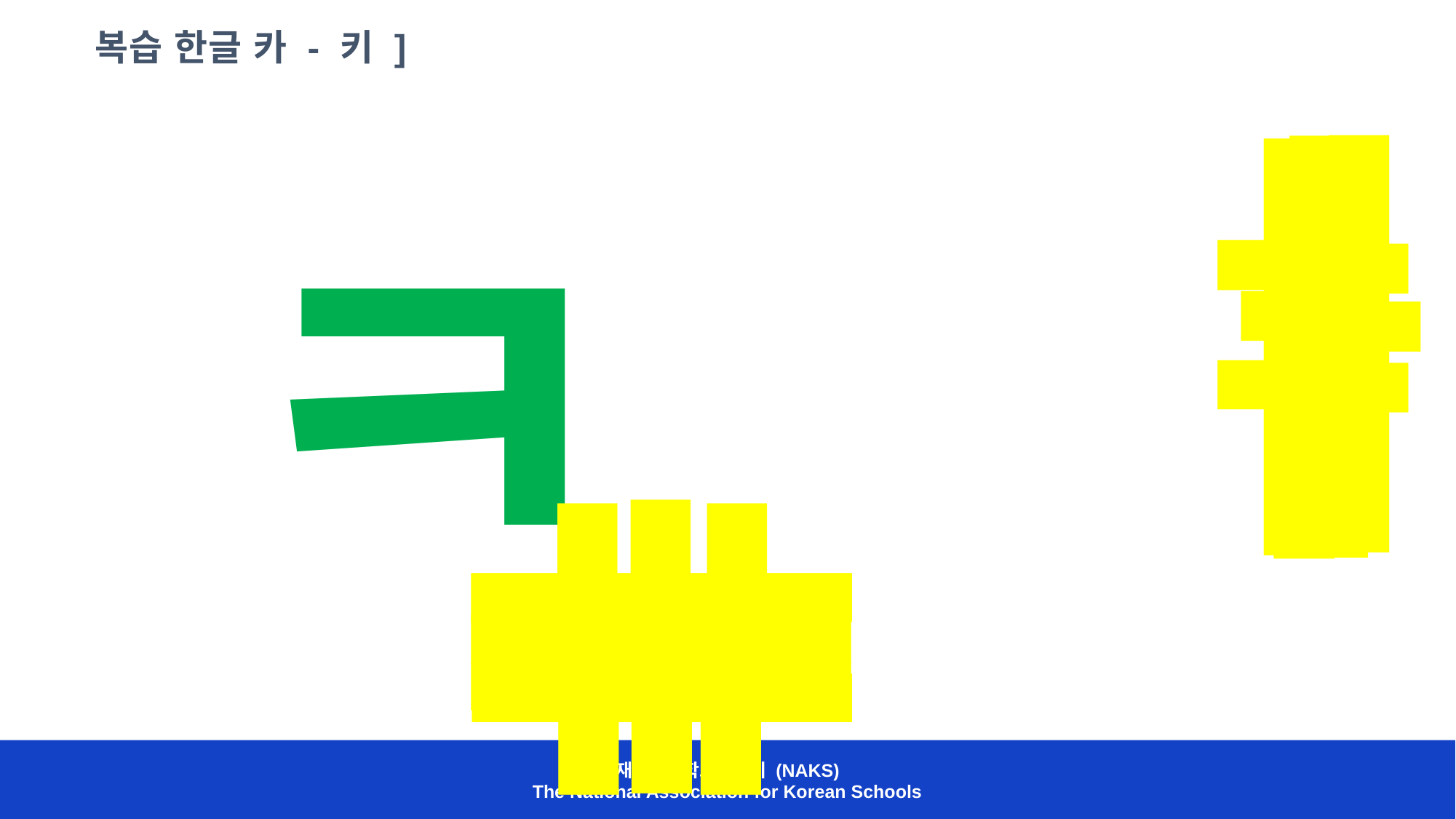

[ 	복습 한글 카 - 키 ]
ㅓ
ㅣ
ㅑ
ㅕ
ㅏ
ㅋ
ㅗ
ㅛ

ㅜ
ㅠ
ㅡ
재미한국학교협의회 (NAKS)
The National Association for Korean Schools